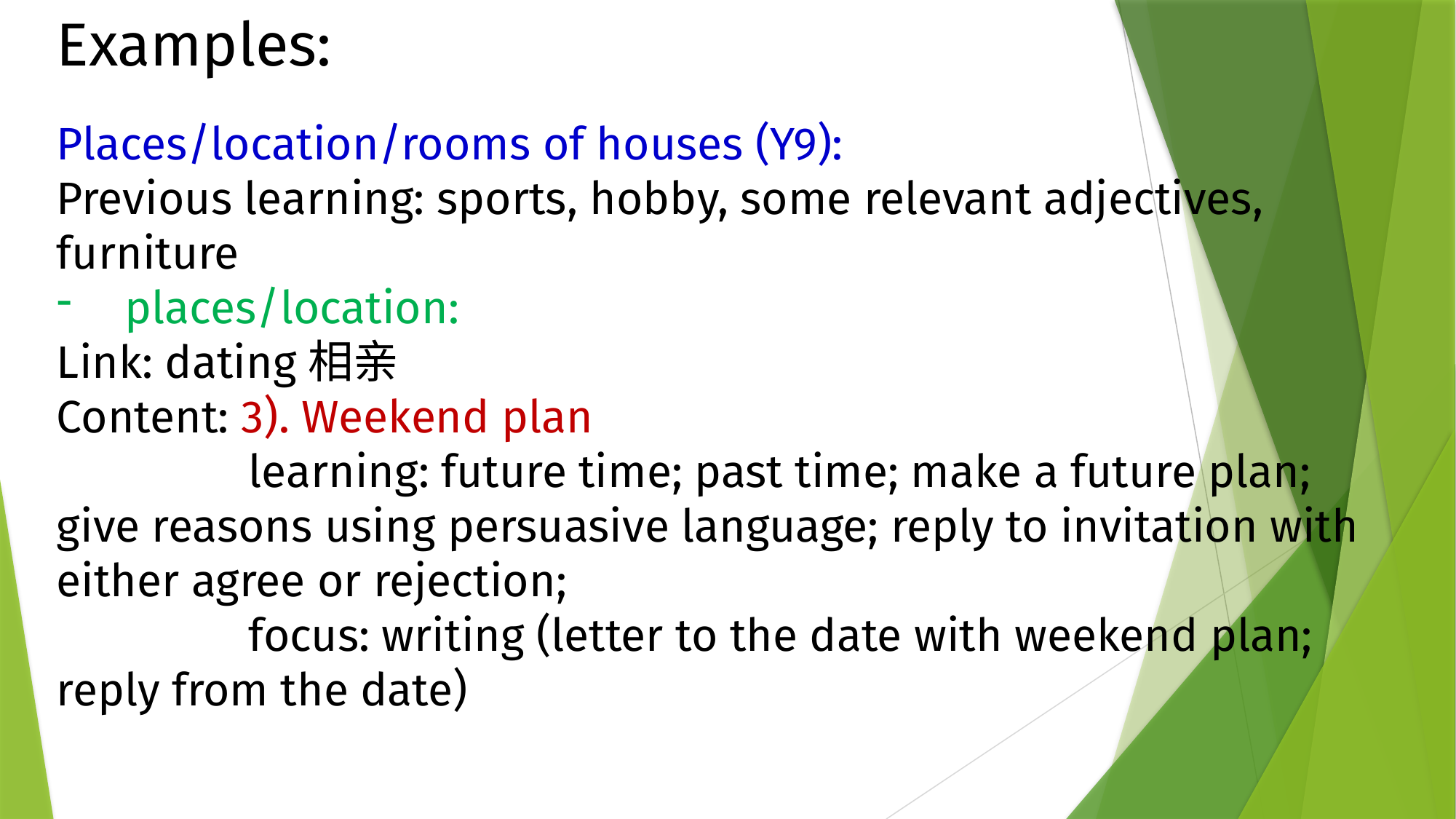

Examples:

Places/location/rooms of houses (Y9):
Previous learning: sports, hobby, some relevant adjectives, furniture
places/location:
Link: dating相亲
Content: 3). Weekend plan
                learning: future time; past time; make a future plan; give reasons using persuasive language; reply to invitation with either agree or rejection;
                focus: writing (letter to the date with weekend plan; reply from the date)